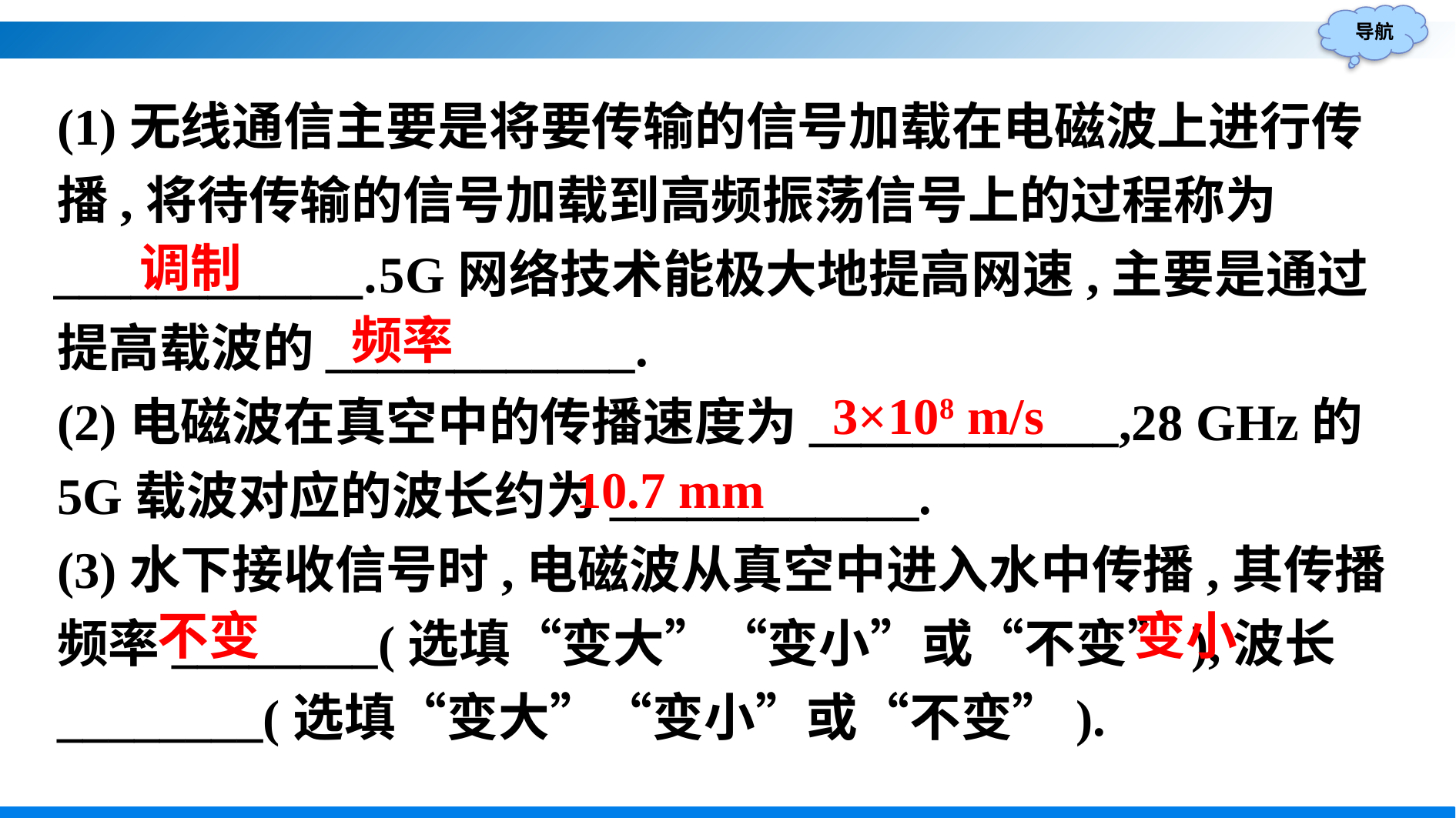

(1)无线通信主要是将要传输的信号加载在电磁波上进行传播,将待传输的信号加载到高频振荡信号上的过程称为____________.5G网络技术能极大地提高网速,主要是通过提高载波的____________.
(2)电磁波在真空中的传播速度为____________,28 GHz的5G载波对应的波长约为____________.
(3)水下接收信号时,电磁波从真空中进入水中传播,其传播频率________(选填“变大”“变小”或“不变”),波长________(选填“变大”“变小”或“不变”).
调制
频率
3×108 m/s
10.7 mm
不变
变小